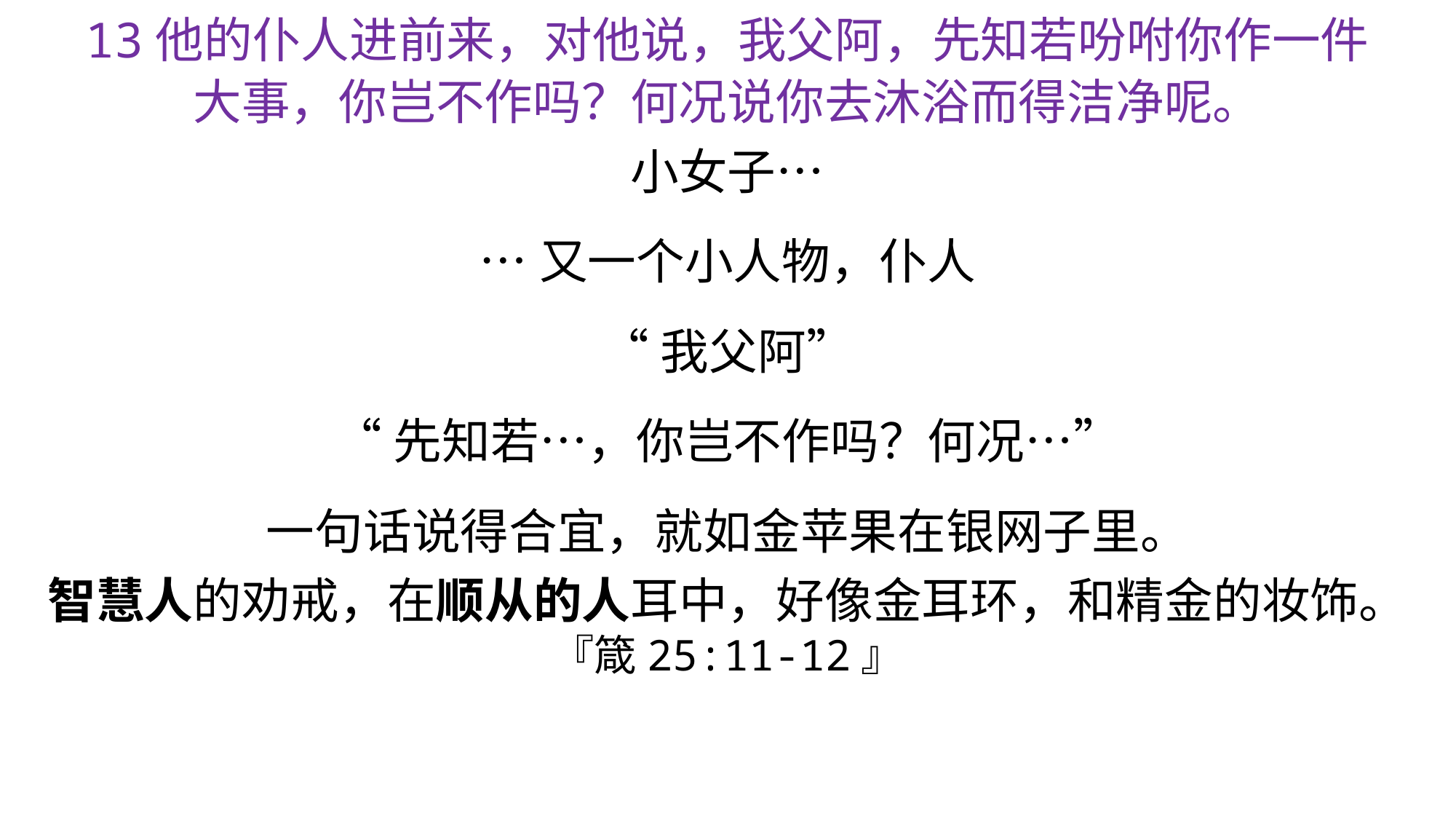

13他的仆人进前来，对他说，我父阿，先知若吩咐你作一件大事，你岂不作吗？何况说你去沐浴而得洁净呢。
小女子…
…又一个小人物，仆人
“我父阿”
“先知若…，你岂不作吗？何况…”
一句话说得合宜，就如金苹果在银网子里。
智慧人的劝戒，在顺从的人耳中，好像金耳环，和精金的妆饰。
『箴25:11-12』